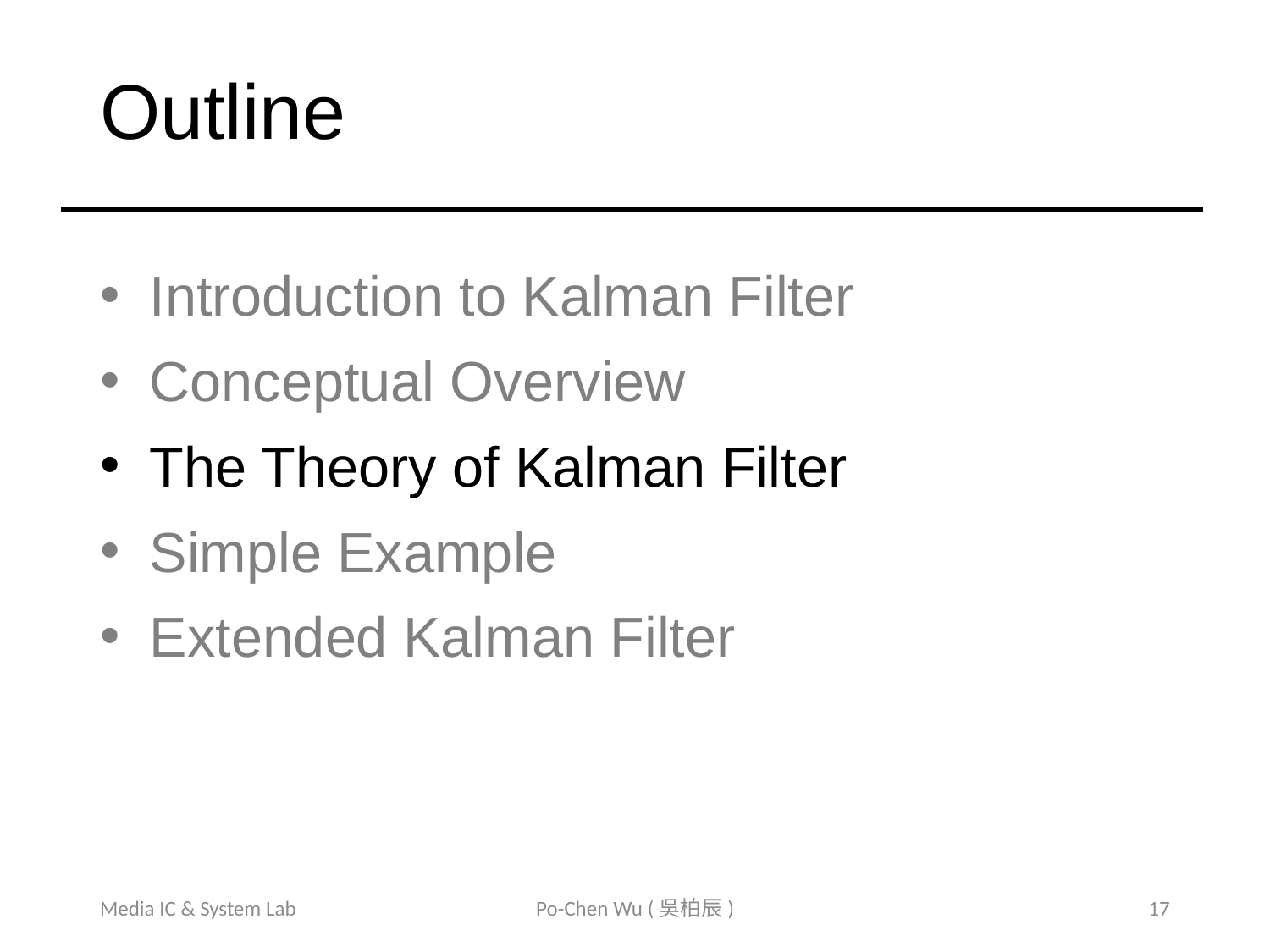

# Outline
Introduction to Kalman Filter
Conceptual Overview
The Theory of Kalman Filter
Simple Example
Extended Kalman Filter
Media IC & System Lab
Po-Chen Wu (吳柏辰)
17